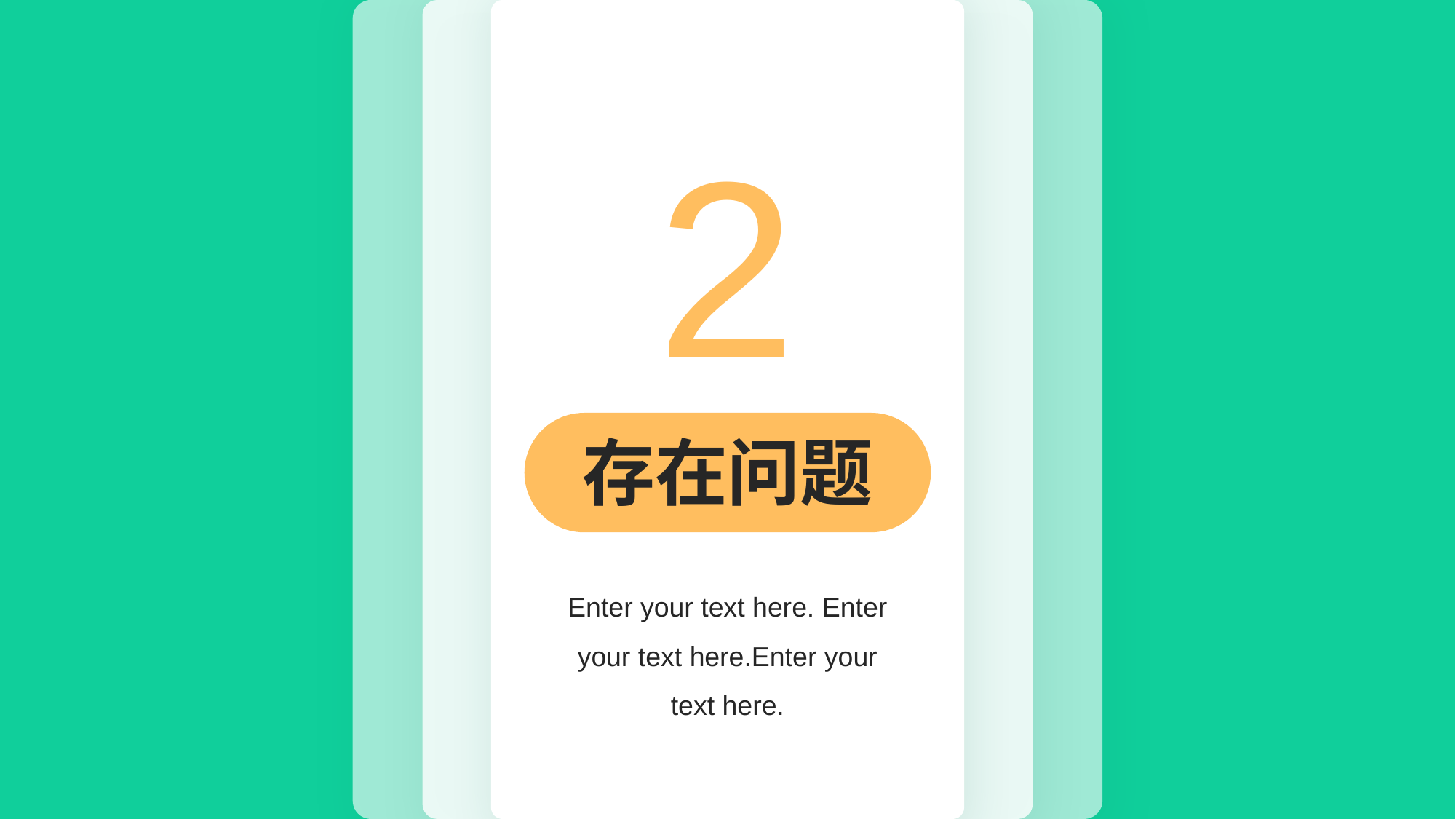

2
存在问题
Enter your text here. Enter your text here.Enter your text here.